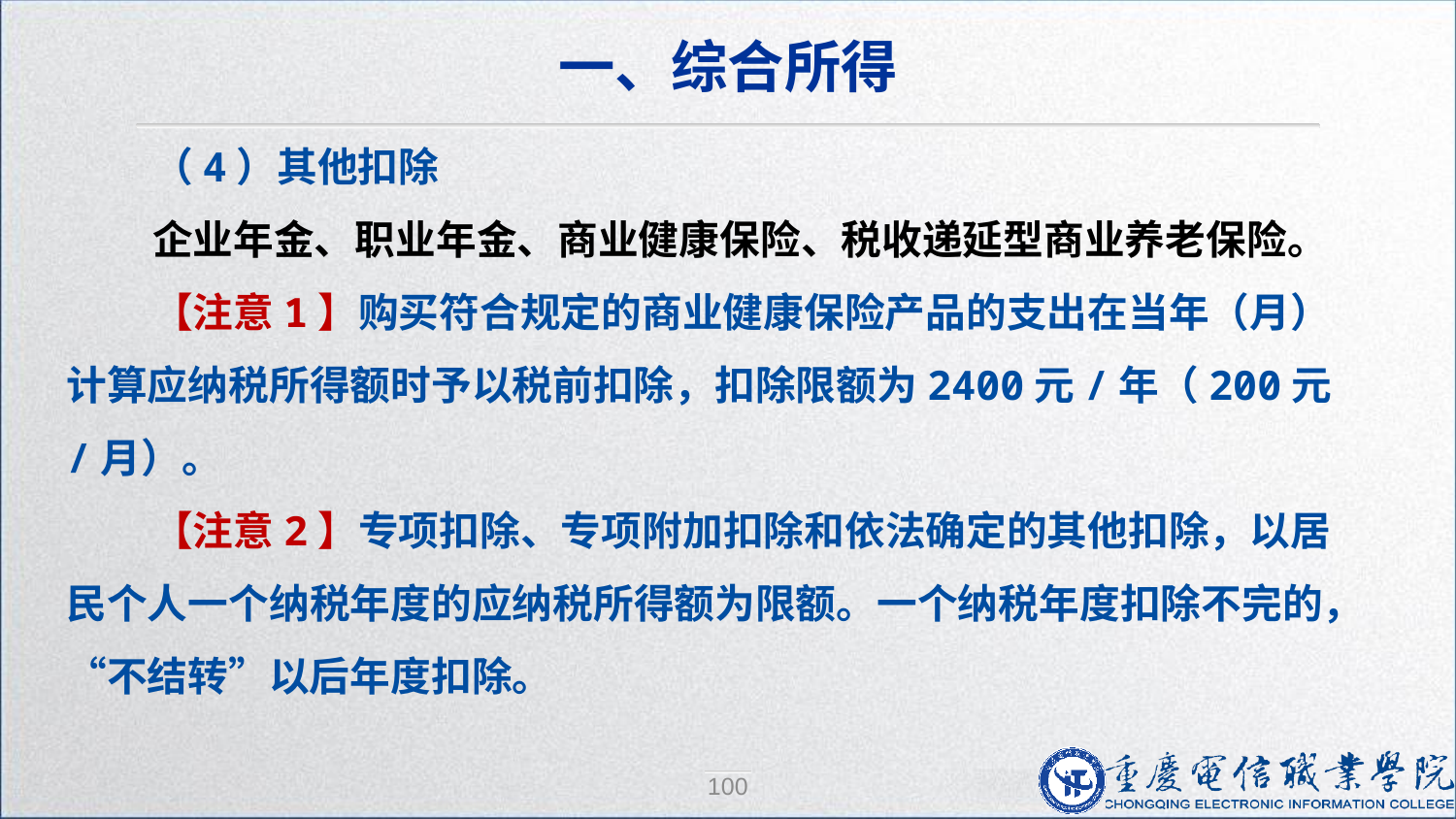

一、综合所得
（4）其他扣除
企业年金、职业年金、商业健康保险、税收递延型商业养老保险。
【注意1】购买符合规定的商业健康保险产品的支出在当年（月）计算应纳税所得额时予以税前扣除，扣除限额为2400元/年（200元/月）。
【注意2】专项扣除、专项附加扣除和依法确定的其他扣除，以居民个人一个纳税年度的应纳税所得额为限额。一个纳税年度扣除不完的，“不结转”以后年度扣除。
100